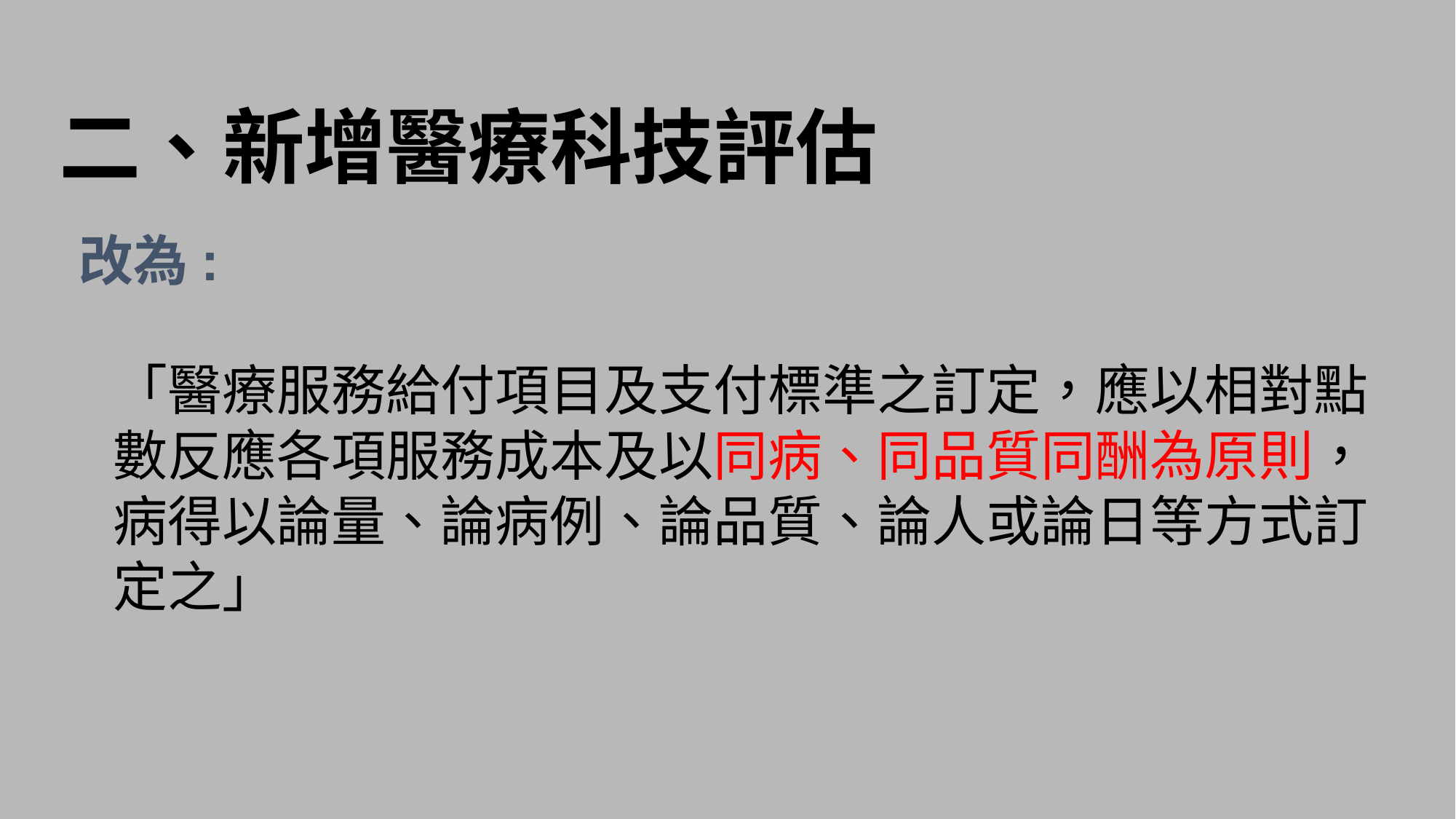

二、新增醫療科技評估
改為:
「醫療服務給付項目及支付標準之訂定，應以相對點數反應各項服務成本及以同病、同品質同酬為原則，病得以論量、論病例、論品質、論人或論日等方式訂定之」